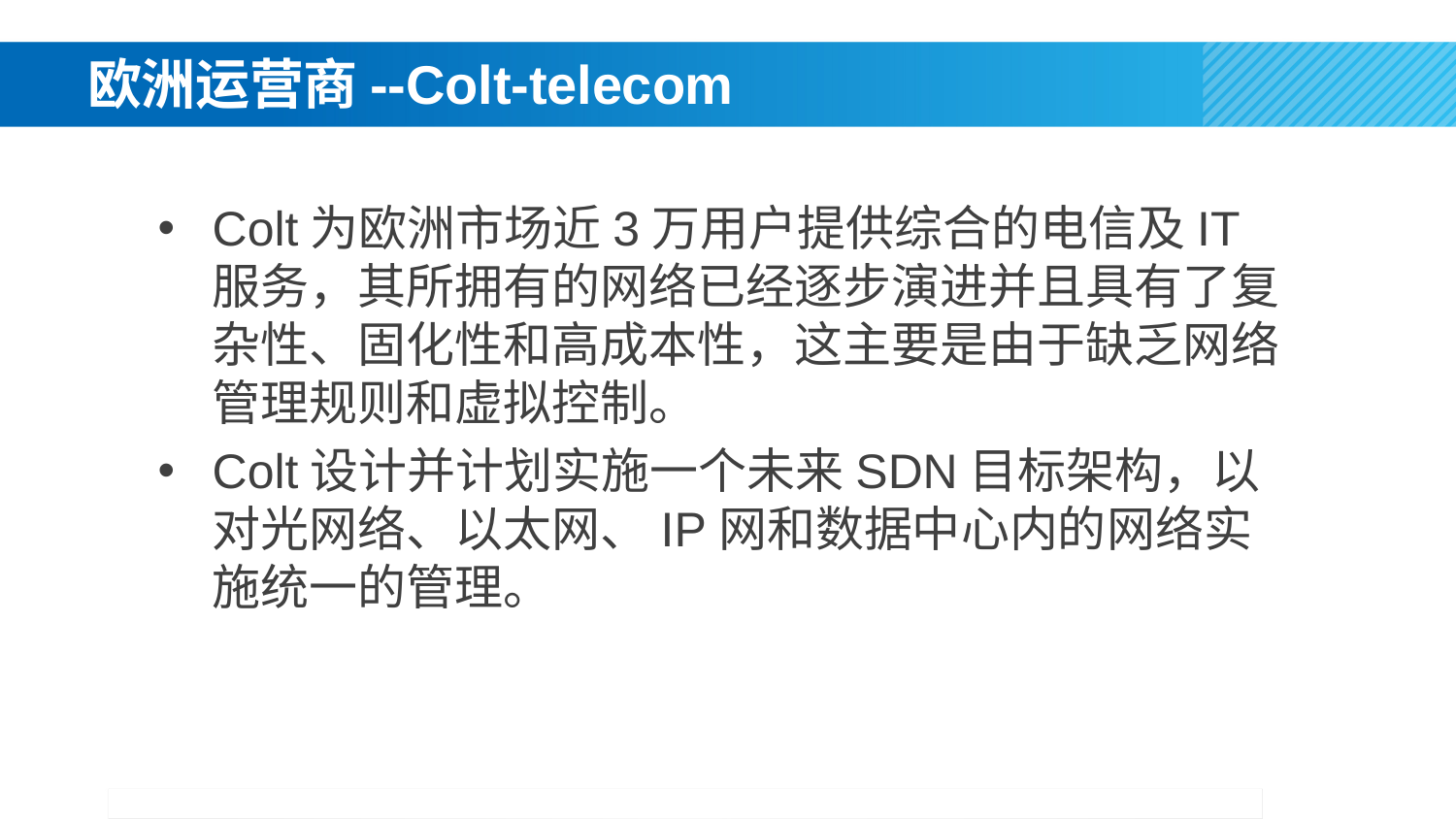

# 欧洲运营商--Colt-telecom
Colt为欧洲市场近3万用户提供综合的电信及IT服务，其所拥有的网络已经逐步演进并且具有了复杂性、固化性和高成本性，这主要是由于缺乏网络管理规则和虚拟控制。
Colt设计并计划实施一个未来SDN目标架构，以对光网络、以太网、IP网和数据中心内的网络实施统一的管理。